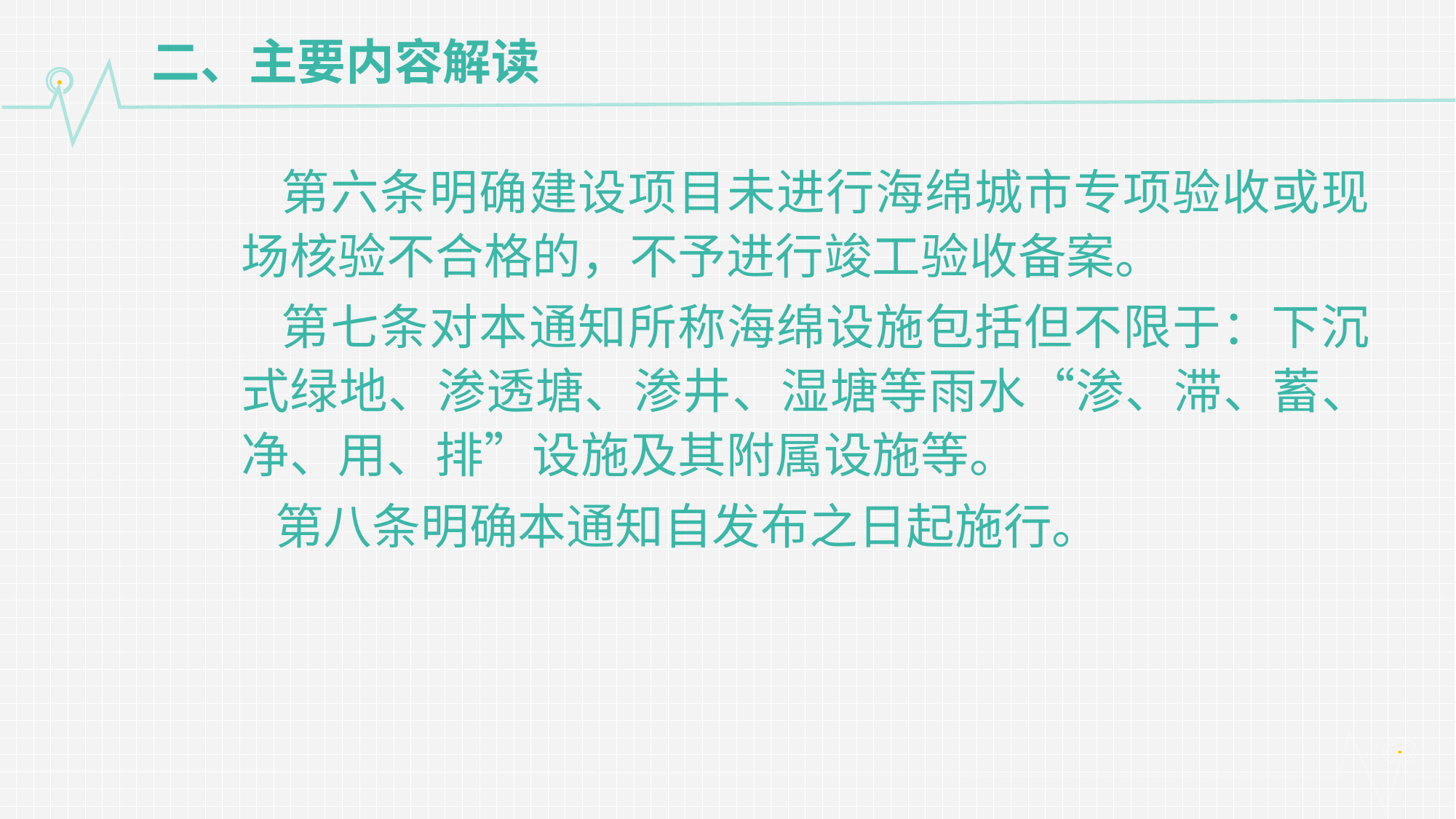

# 二、主要内容解读
     第六条明确建设项目未进行海绵城市专项验收或现场核验不合格的，不予进行竣工验收备案。
     第七条对本通知所称海绵设施包括但不限于：下沉式绿地、渗透塘、渗井、湿塘等雨水“渗、滞、蓄、净、用、排”设施及其附属设施等。
     第八条明确本通知自发布之日起施行。